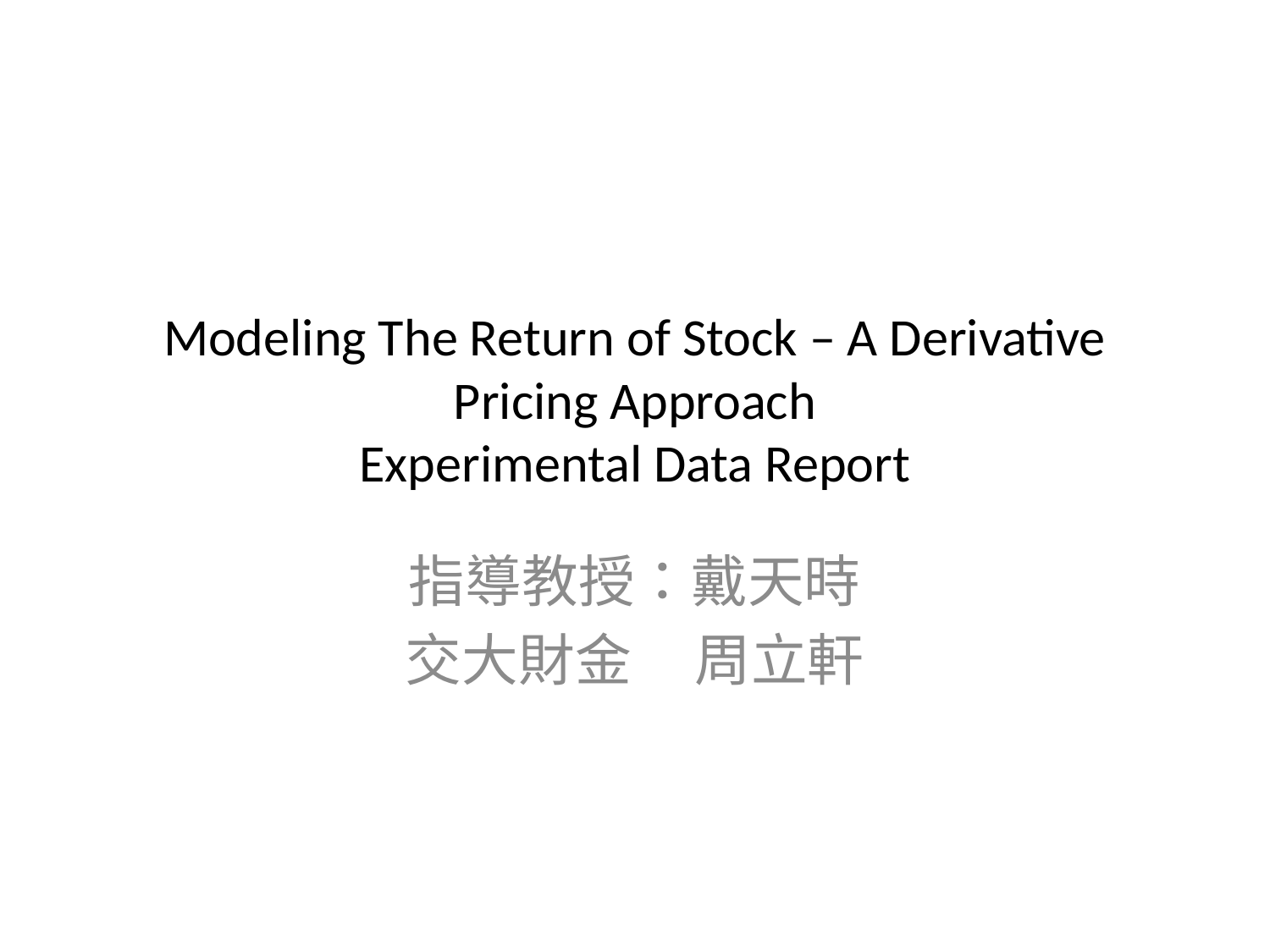

# Modeling The Return of Stock – A Derivative Pricing Approach Experimental Data Report
指導教授：戴天時
交大財金     周立軒